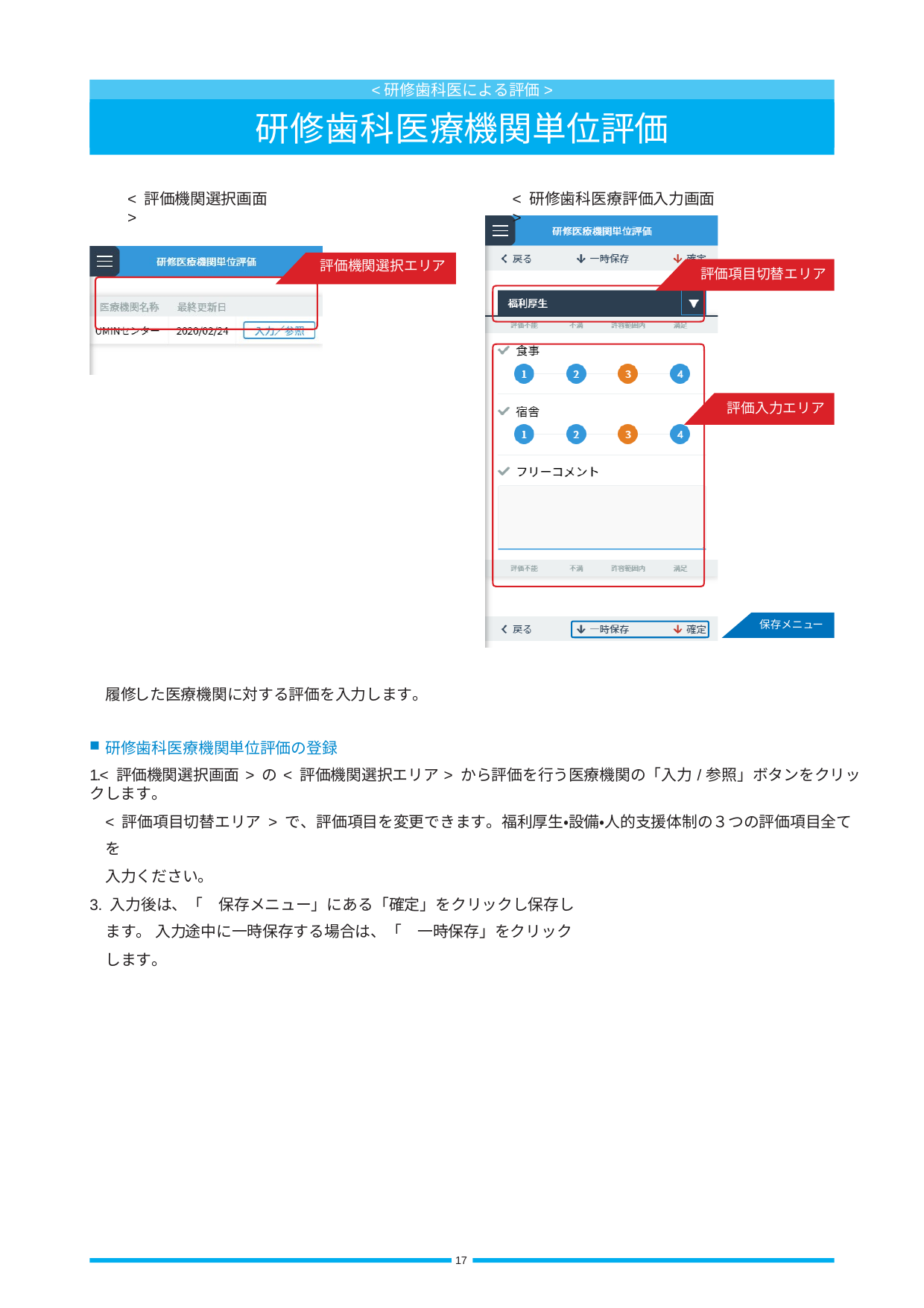

<研修歯科医による評価>
研修歯科医療機関単位評価
< 研修歯科医療評価入力画面 >
< 評価機関選択画面 >

評価機関選択エリア

評価項目切替エリア

評価入力エリア
保存メニュー

履修した医療機関に対する評価を入力します。

研修歯科医療機関単位評価の登録
1.< 評価機関選択画面> の< 評価機関選択エリア> から評価を行う医療機関の「入力/参照」ボタンをクリックします。
< 評価項目切替エリア > で、評価項目を変更できます。福利厚生・設備・人的支援体制の３つの評価項目全てを
入力ください。
3. 入力後は、「　保存メニュー」にある「確定」をクリックし保存します。 入力途中に一時保存する場合は、「　一時保存」をクリックします。
17